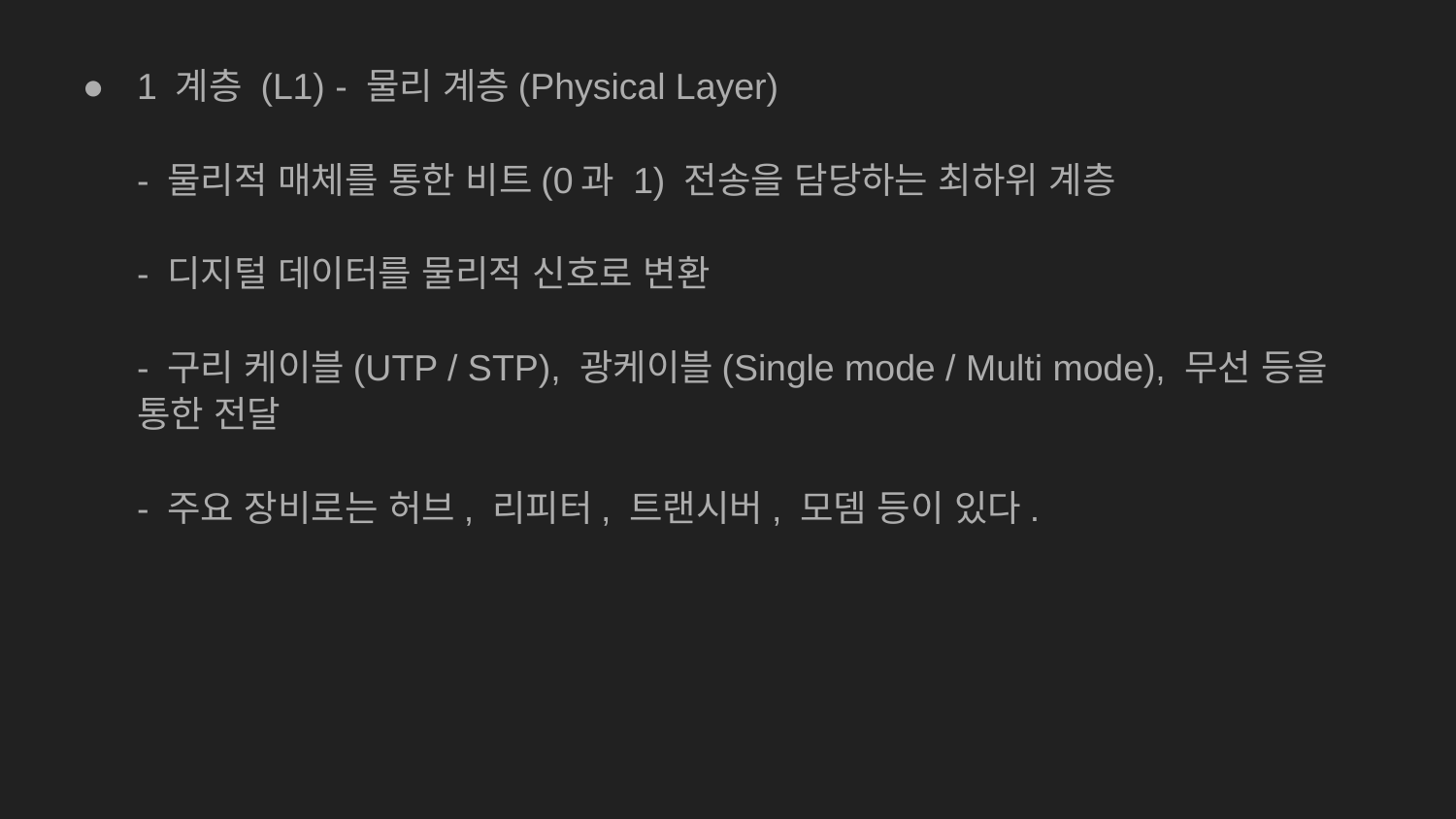

1 계층 (L1) - 물리 계층(Physical Layer)
- 물리적 매체를 통한 비트(0과 1) 전송을 담당하는 최하위 계층
- 디지털 데이터를 물리적 신호로 변환
- 구리 케이블(UTP / STP), 광케이블(Single mode / Multi mode), 무선 등을 통한 전달
- 주요 장비로는 허브, 리피터, 트랜시버, 모뎀 등이 있다.